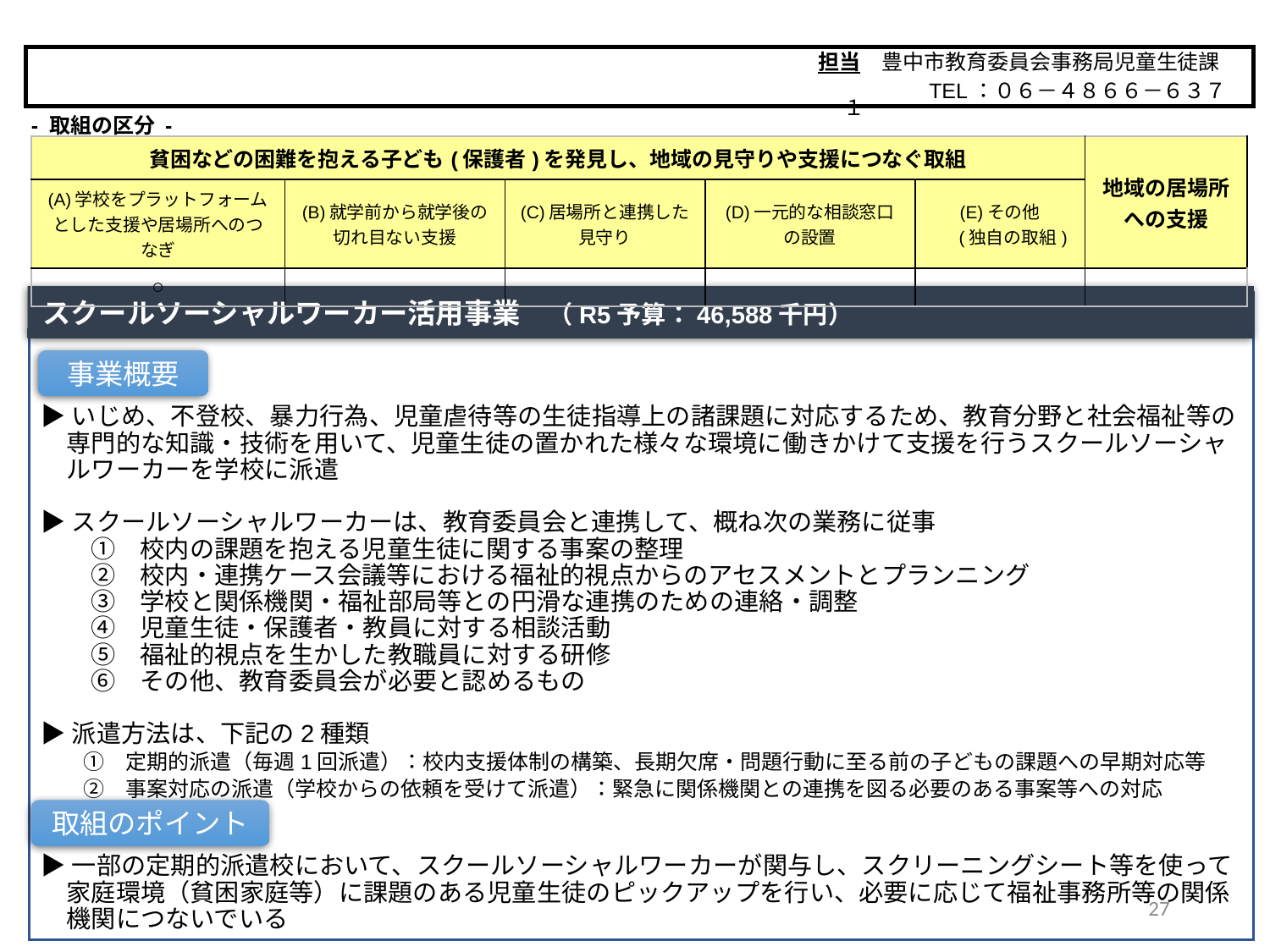

担当　豊中市教育委員会事務局児童生徒課
　　　　　TEL：０６－４８６６－６３７１
豊中市
- 取組の区分 -
| 貧困などの困難を抱える子ども(保護者)を発見し、地域の見守りや支援につなぐ取組 |  |  |  |  | 地域の居場所 への支援 |
| --- | --- | --- | --- | --- | --- |
| (A)学校をプラットフォームとした支援や居場所へのつなぎ | (B)就学前から就学後の 切れ目ない支援 | (C)居場所と連携した 見守り | (D)一元的な相談窓口 の設置 | (E)その他 　 (独自の取組) |  |
| ○ |  |  |  |  |  |
スクールソーシャルワーカー活用事業　（R5予算：46,588千円）

▶いじめ、不登校、暴力行為、児童虐待等の生徒指導上の諸課題に対応するため、教育分野と社会福祉等の専門的な知識・技術を用いて、児童生徒の置かれた様々な環境に働きかけて支援を行うスクールソーシャルワーカーを学校に派遣

▶スクールソーシャルワーカーは、教育委員会と連携して、概ね次の業務に従事
　　①　校内の課題を抱える児童生徒に関する事案の整理
　　②　校内・連携ケース会議等における福祉的視点からのアセスメントとプランニング
　　③　学校と関係機関・福祉部局等との円滑な連携のための連絡・調整
　　④　児童生徒・保護者・教員に対する相談活動
　　⑤　福祉的視点を生かした教職員に対する研修
　　⑥　その他、教育委員会が必要と認めるもの

▶派遣方法は、下記の2種類
　　①　定期的派遣（毎週1回派遣）：校内支援体制の構築、長期欠席・問題行動に至る前の子どもの課題への早期対応等
　　②　事案対応の派遣（学校からの依頼を受けて派遣）：緊急に関係機関との連携を図る必要のある事案等への対応

▶一部の定期的派遣校において、スクールソーシャルワーカーが関与し、スクリーニングシート等を使って家庭環境（貧困家庭等）に課題のある児童生徒のピックアップを行い、必要に応じて福祉事務所等の関係機関につないでいる
事業概要
取組のポイント
27